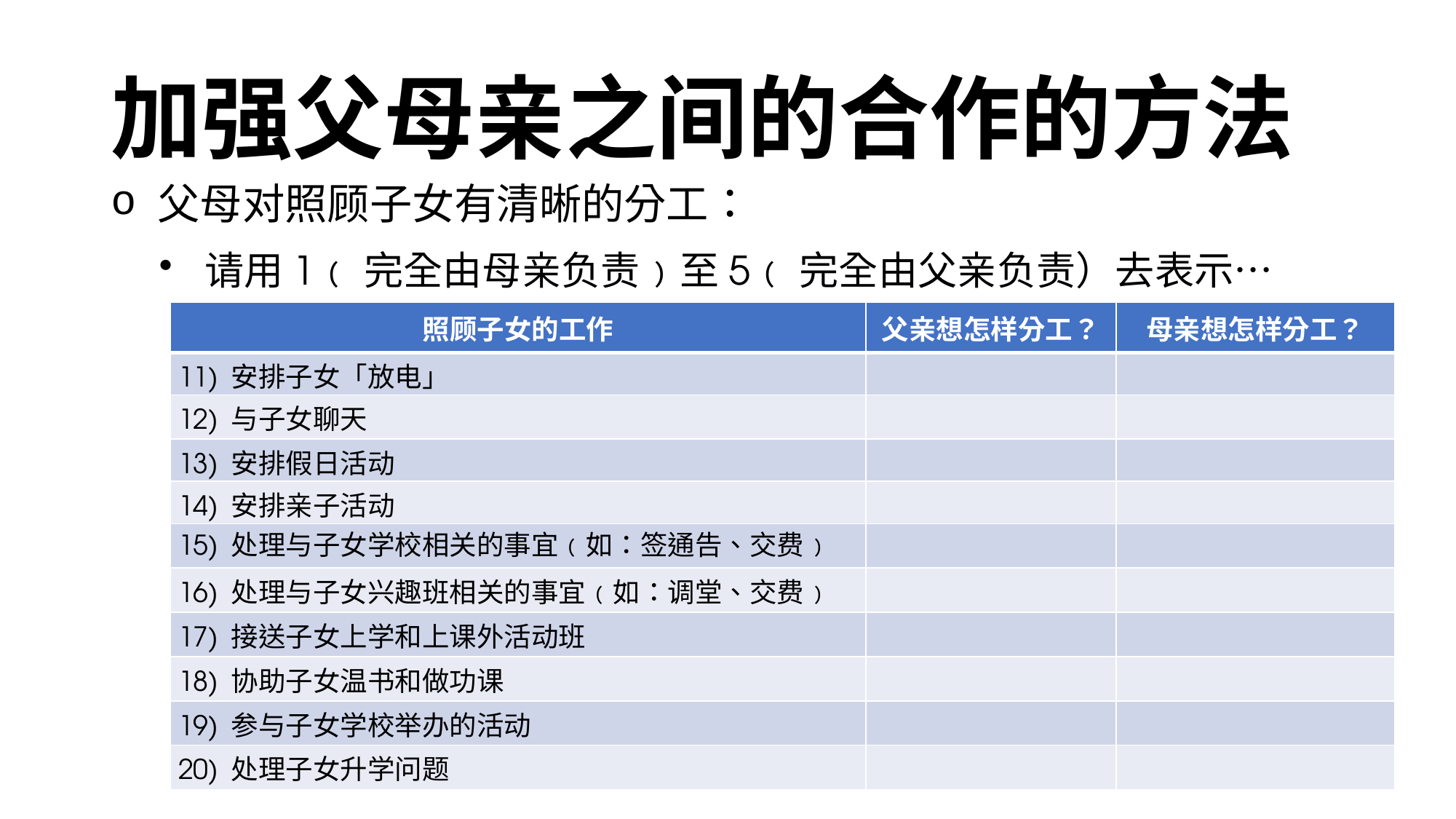

# 加强父母亲之间的合作的方法
 父母对照顾子女有清晰的分工：
 请用1﹙完全由母亲负责﹚至5﹙完全由父亲负责）去表示…
| 照顾子女的工作 | 父亲想怎样分工？ | 母亲想怎样分工？ |
| --- | --- | --- |
| 11) 安排子女「放电」 |  |  |
| 12) 与子女聊天 |  |  |
| 13) 安排假日活动 |  |  |
| 14) 安排亲子活动 |  |  |
| 15) 处理与子女学校相关的事宜﹙如：签通告、交费﹚ |  |  |
| 16) 处理与子女兴趣班相关的事宜﹙如：调堂、交费﹚ |  |  |
| 17) 接送子女上学和上课外活动班 |  |  |
| 18) 协助子女温书和做功课 |  |  |
| 19) 参与子女学校举办的活动 |  |  |
| 20) 处理子女升学问题 |  |  |